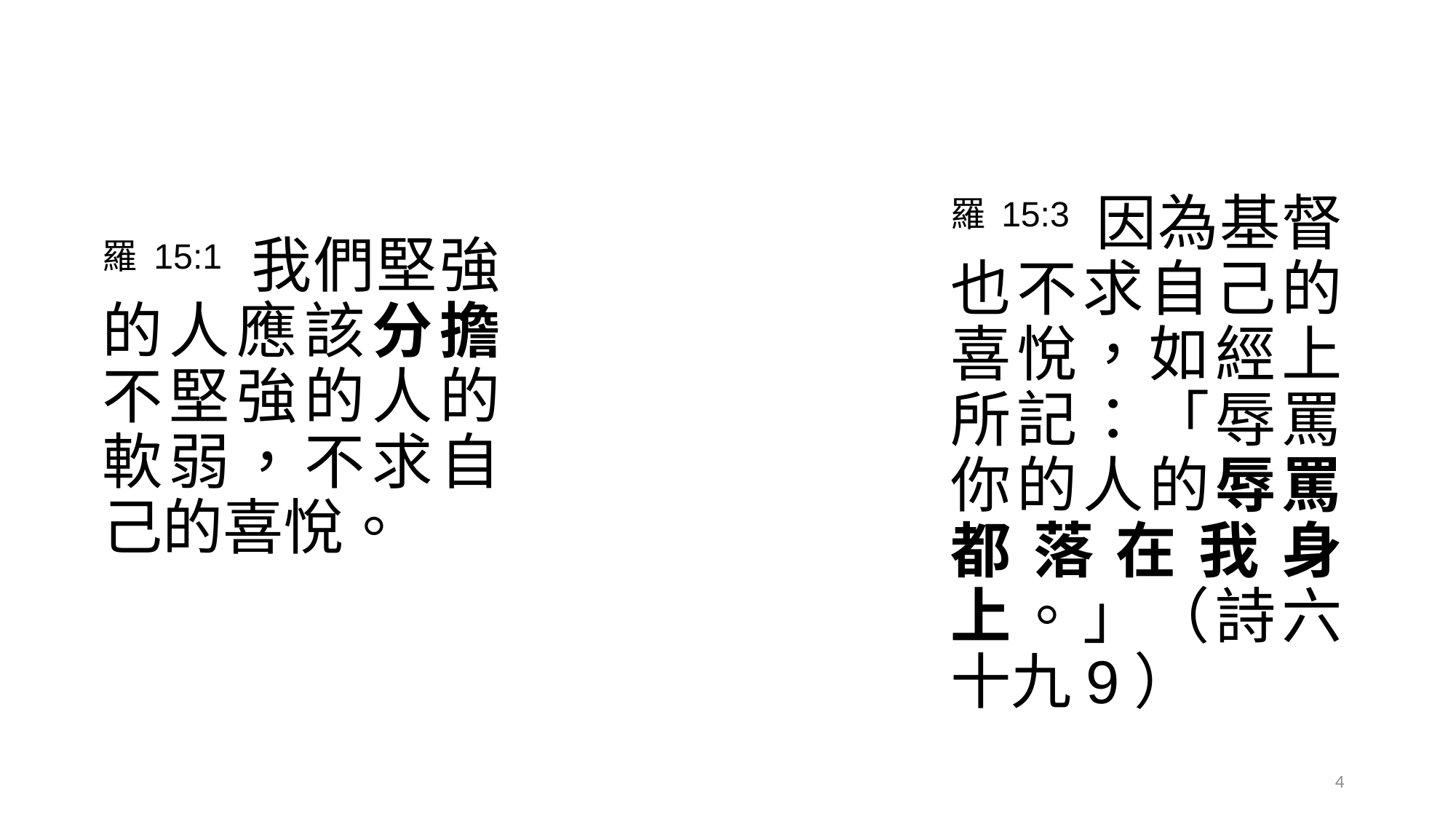

羅15:3 因為基督也不求自己的喜悅，如經上所記：「辱罵你的人的辱罵都落在我身上。」（詩六十九9）
羅15:1 我們堅強的人應該分擔不堅強的人的軟弱，不求自己的喜悅。
4